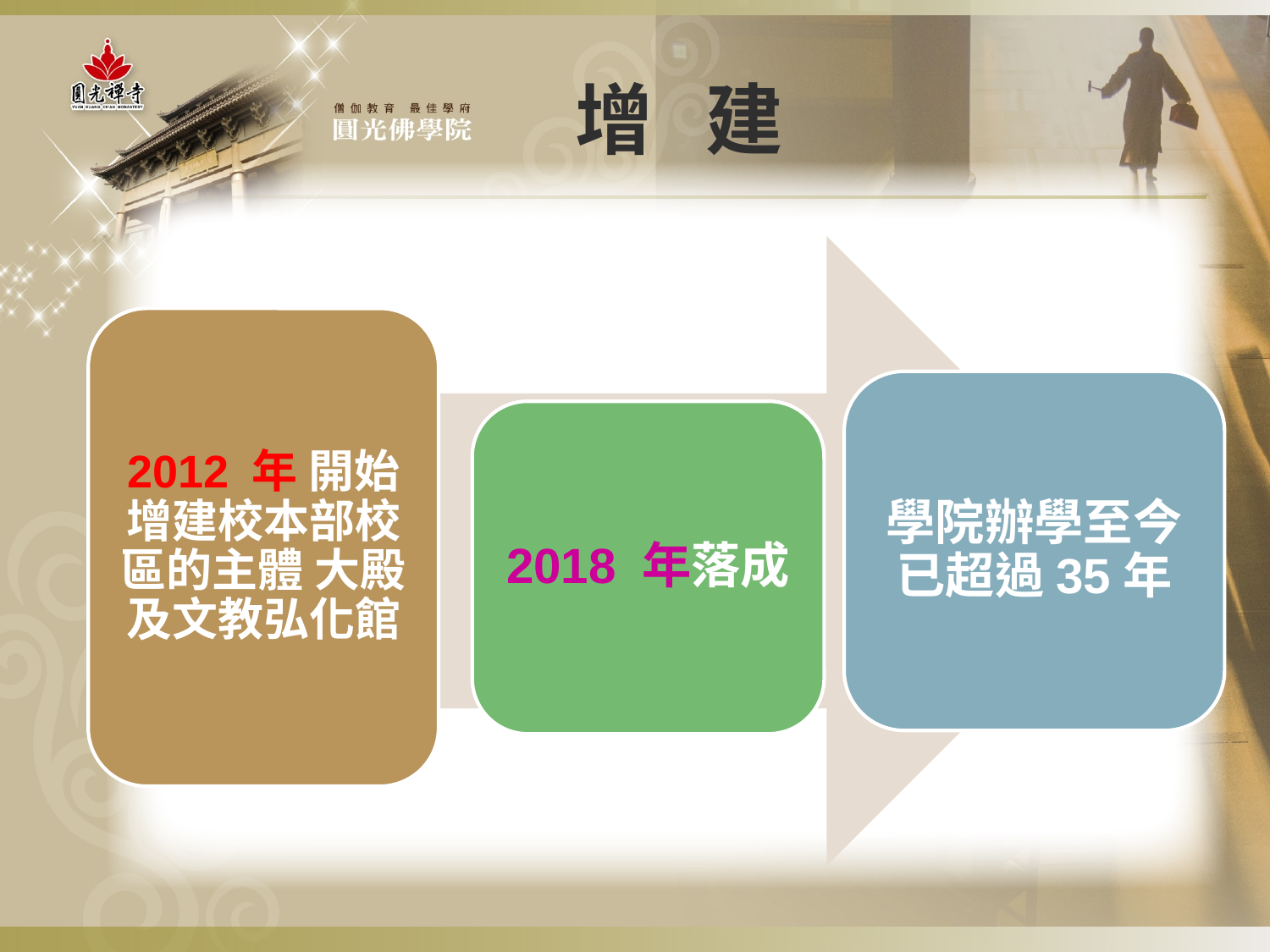

# 增   建
2012 年 開始增建校本部校區的主體 大殿及文教弘化館
2018 年落成
學院辦學至今已超過35年